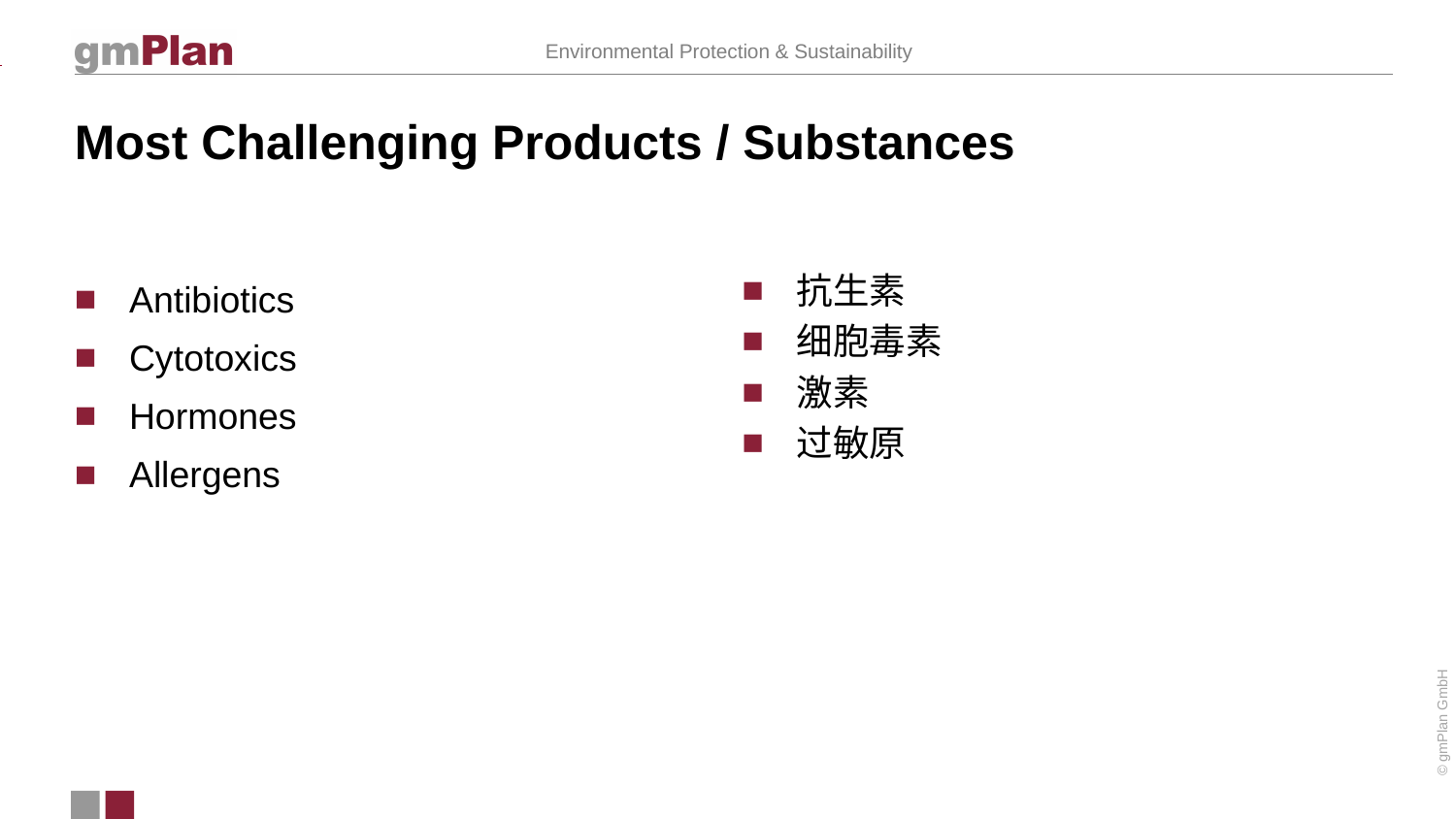

# Most Challenging Products / Substances

抗生素
细胞毒素
激素
过敏原
Antibiotics
Cytotoxics
Hormones
Allergens